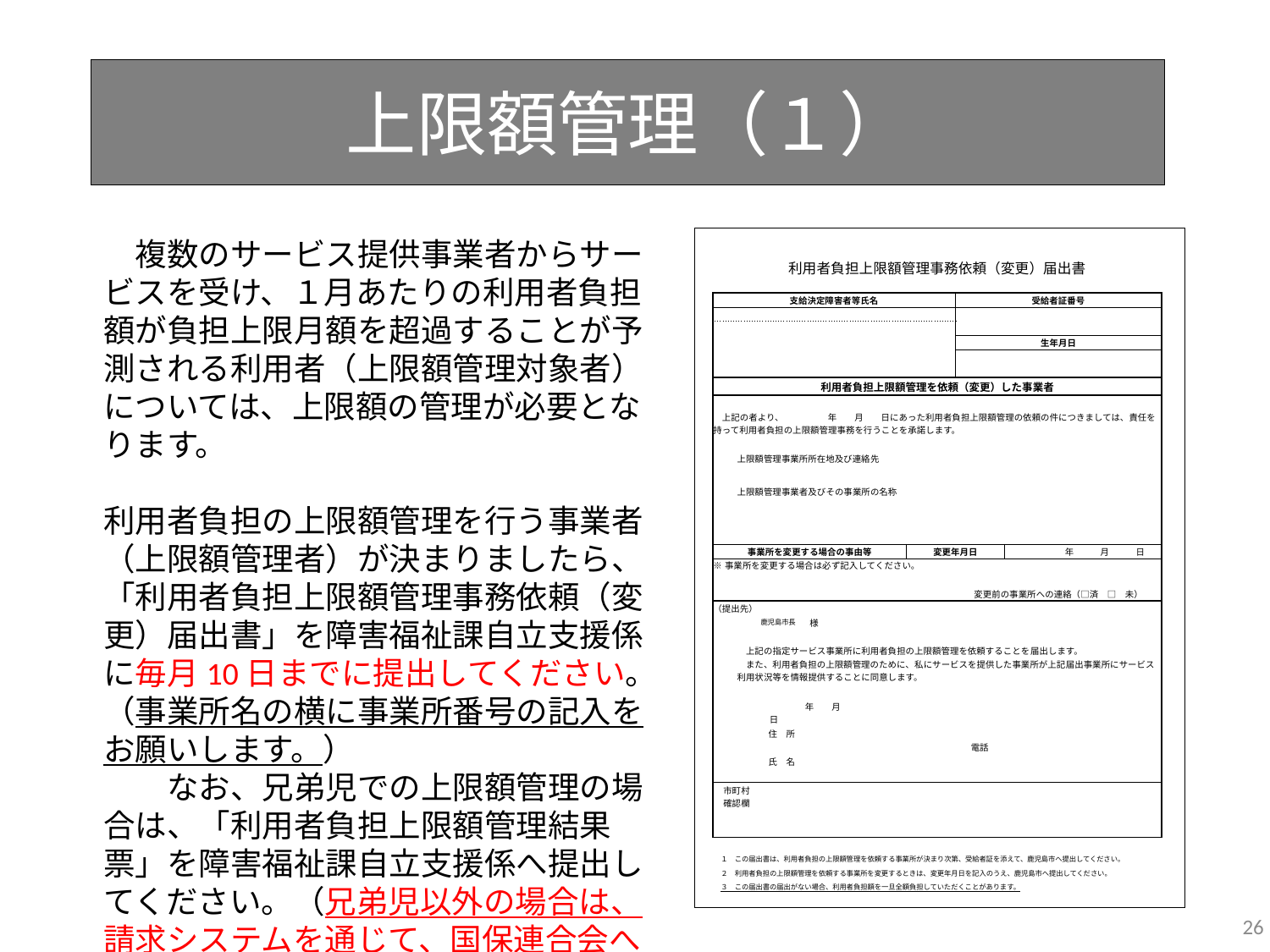

上限額管理（１）
|  |  |  |  |  |  |  |  |  |  |  |  |
| --- | --- | --- | --- | --- | --- | --- | --- | --- | --- | --- | --- |
|  |  |  |  |  |  |  |  |  |  |  |  |
|  | 利用者負担上限額管理事務依頼（変更）届出書 |  |  |  |  |  |  |  |  |  |  |
|  |  |  |  |  |  |  |  |  |  |  |  |
|  | 支給決定障害者等氏名 |  |  |  |  |  | 受給者証番号 |  |  |  |  |
|  |  |  |  |  |  |  |  |  |  |  |  |
|  |  |  |  |  |  |  |  |  |  |  |  |
|  |  |  |  |  |  |  | 生年月日 |  |  |  |  |
|  |  |  |  |  |  |  |  |  |  |  |  |
|  |  |  |  |  |  |  |  |  |  |  |  |
|  | 利用者負担上限額管理を依頼（変更）した事業者 |  |  |  |  |  |  |  |  |  |  |
|  |  |  |  |  |  |  |  |  |  |  |  |
|  | 上記の者より、　　　　　年　　月　　日にあった利用者負担上限額管理の依頼の件につきましては、責任を持って利用者負担の上限額管理事務を行うことを承諾します。 |  |  |  |  |  |  |  |  |  |  |
|  |  |  |  |  |  |  |  |  |  |  |  |
|  |  |  |  |  |  |  |  |  |  |  |  |
|  |  | 上限額管理事業所所在地及び連絡先 |  |  |  |  |  |  |  |  |  |
|  |  |  |  |  |  |  |  |  |  |  |  |
|  |  | 上限額管理事業者及びその事業所の名称 |  |  |  |  |  |  |  |  |  |
|  |  |  |  |  |  |  |  |  |  |  |  |
|  |  |  |  |  |  |  |  |  |  |  |  |
|  |  |  |  |  |  |  |  |  |  |  |  |
|  | 事業所を変更する場合の事由等 |  |  |  |  | 変更年月日 |  | 年　　　月　　　日 |  |  |  |
|  | ※事業所を変更する場合は必ず記入してください。 |  |  |  |  |  |  |  |  |  |  |
|  |  |  |  |  |  |  |  |  |  |  |  |
|  |  |  |  |  |  |  | 変更前の事業所への連絡（□済　□　未） |  |  |  |  |
|  | （提出先） |  |  |  |  |  |  |  |  |  |  |
|  |  |  | 鹿児島市長 | 様 |  |  |  |  |  |  |  |
|  |  |  |  |  |  |  |  |  |  |  |  |
|  |  | 上記の指定サービス事業所に利用者負担の上限額管理を依頼することを届出します。 |  |  |  |  |  |  |  |  |  |
|  |  | また、利用者負担の上限額管理のために、私にサービスを提供した事業所が上記届出事業所にサービス利用状況等を情報提供することに同意します。 |  |  |  |  |  |  |  |  |  |
|  |  |  |  |  |  |  |  |  |  |  |  |
|  |  |  |  |  |  |  |  |  |  |  |  |
|  |  |  | 年　　月　　日 |  |  |  |  |  |  |  |  |
|  |  |  | 住　所 |  |  |  |  |  |  |  |  |
|  |  |  |  |  |  |  | 電話 |  |  |  |  |
|  |  |  | 氏　名 |  |  |  |  |  |  |  |  |
|  |  |  |  |  |  |  |  |  |  |  |  |
|  | 市町村 確認欄 |  |  |  |  |  |  |  |  |  |  |
|  |  |  |  |  |  |  |  |  |  |  |  |
|  |  |  |  |  |  |  |  |  |  |  |  |
|  |  |  |  |  |  |  |  |  |  |  |  |
|  |  |  |  |  |  |  |  |  |  |  |  |
|  | １　この届出書は、利用者負担の上限額管理を依頼する事業所が決まり次第、受給者証を添えて、鹿児島市へ提出してください。 |  |  |  |  |  |  |  |  |  |  |
|  | ２　利用者負担の上限額管理を依頼する事業所を変更するときは、変更年月日を記入のうえ、鹿児島市へ提出してください。 |  |  |  |  |  |  |  |  |  |  |
|  | ３　この届出書の届出がない場合、利用者負担額を一旦全額負担していただくことがあります。 |  |  |  |  |  |  |  |  |  |  |
|  |  |  |  |  |  |  |  |  |  |  |  |
　複数のサービス提供事業者からサービスを受け、１月あたりの利用者負担額が負担上限月額を超過することが予測される利用者（上限額管理対象者）については、上限額の管理が必要となります。

利用者負担の上限額管理を行う事業者（上限額管理者）が決まりましたら、「利用者負担上限額管理事務依頼（変更）届出書」を障害福祉課自立支援係に毎月10日までに提出してください。（事業所名の横に事業所番号の記入をお願いします。）
　　なお、兄弟児での上限額管理の場合は、「利用者負担上限額管理結果票」を障害福祉課自立支援係へ提出してください。（兄弟児以外の場合は、請求システムを通じて、国保連合会へ提出していただくため紙での提出は不要です。）

26